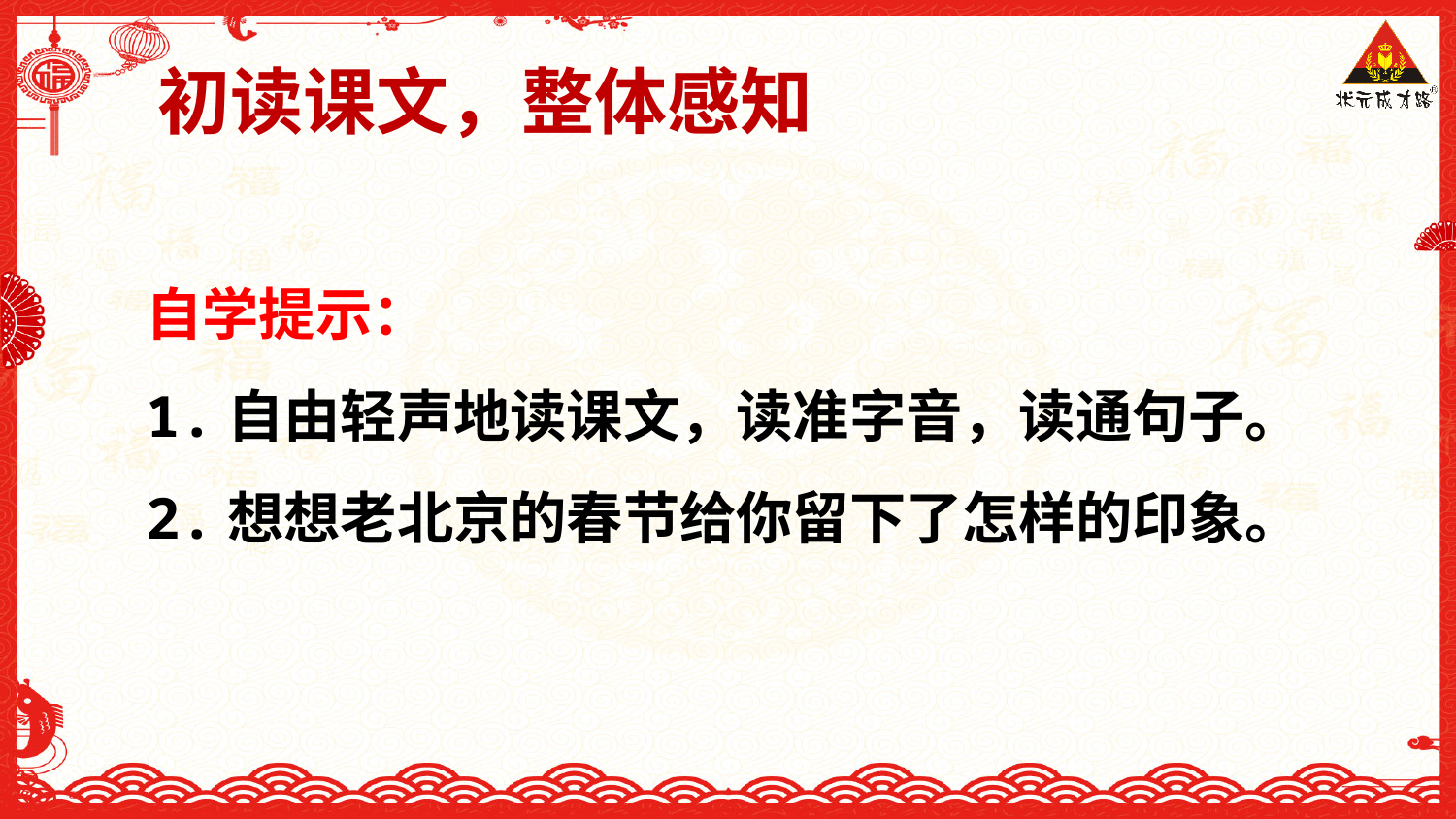

初读课文，整体感知
自学提示：
1.自由轻声地读课文，读准字音，读通句子。
2.想想老北京的春节给你留下了怎样的印象。